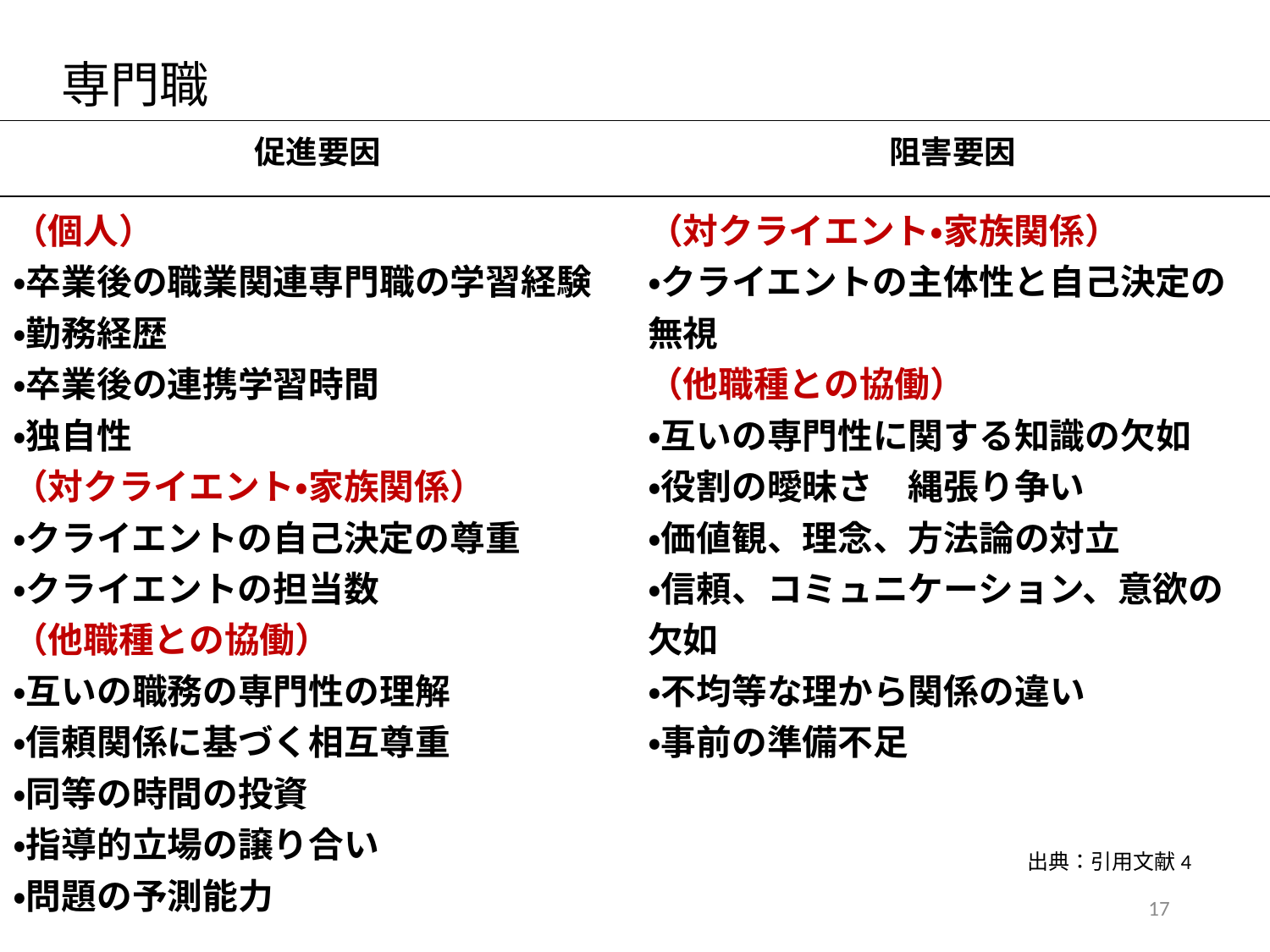

専門職
| 促進要因 | 阻害要因 |
| --- | --- |
| （個人） ・卒業後の職業関連専門職の学習経験 ・勤務経歴 ・卒業後の連携学習時間 ・独自性 （対クライエント・家族関係） ・クライエントの自己決定の尊重 ・クライエントの担当数 （他職種との協働） ・互いの職務の専門性の理解 ・信頼関係に基づく相互尊重 ・同等の時間の投資 ・指導的立場の譲り合い ・問題の予測能力 | （対クライエント・家族関係） ・クライエントの主体性と自己決定の無視 （他職種との協働） ・互いの専門性に関する知識の欠如 ・役割の曖昧さ　縄張り争い ・価値観、理念、方法論の対立 ・信頼、コミュニケーション、意欲の欠如 ・不均等な理から関係の違い ・事前の準備不足 |
出典：引用文献4
17